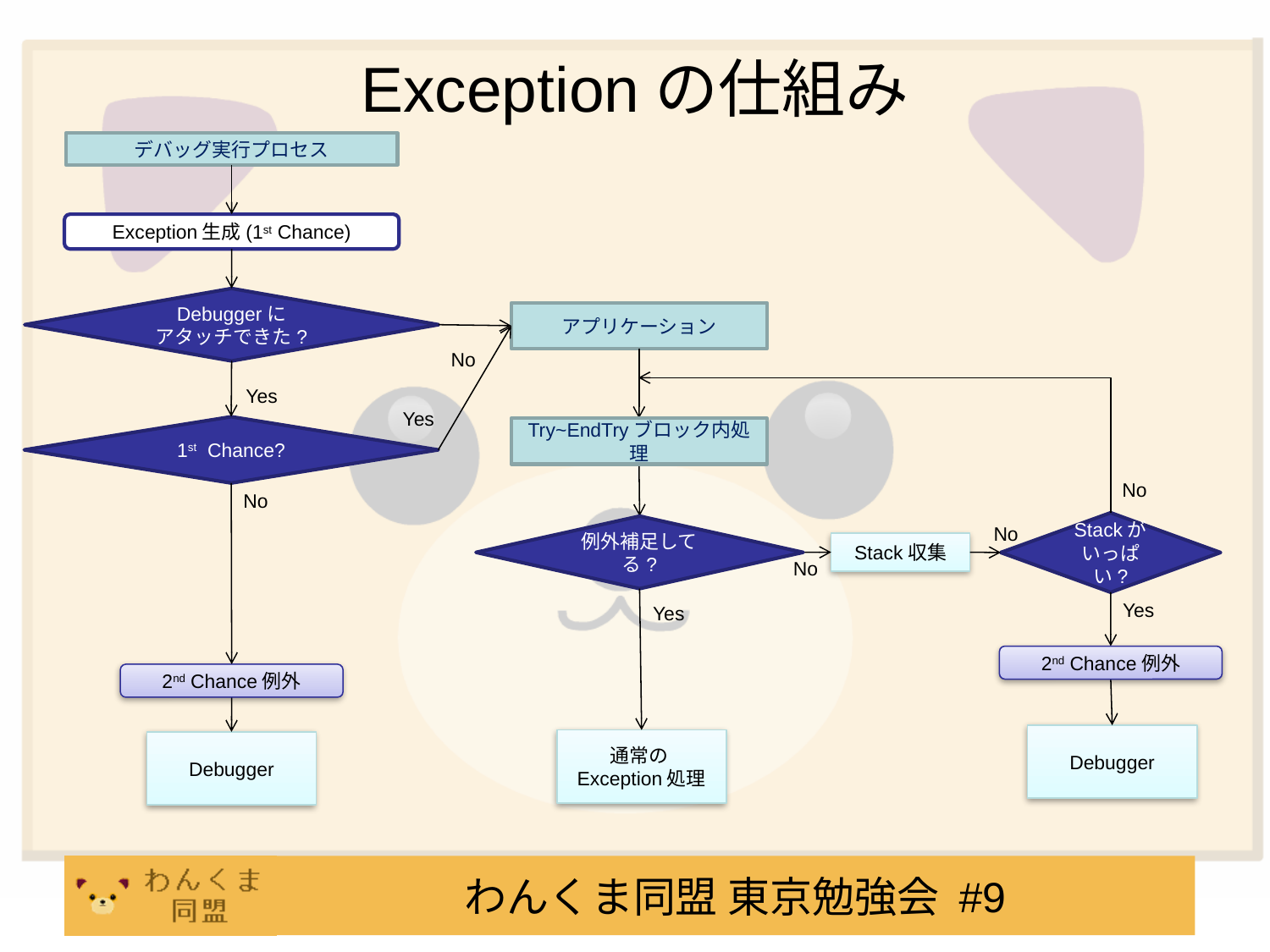

# Exceptionの仕組み
デバッグ実行プロセス
Exception生成(1st Chance)
Debuggerに
アタッチできた?
アプリケーション
No
Yes
Yes
1st  Chance?
Try~EndTryブロック内処理
No
No
Stackが
いっぱい?
No
例外補足してる?
Stack収集
No
Yes
Yes
2nd Chance例外
2nd Chance例外
Debugger
通常のException処理
Debugger